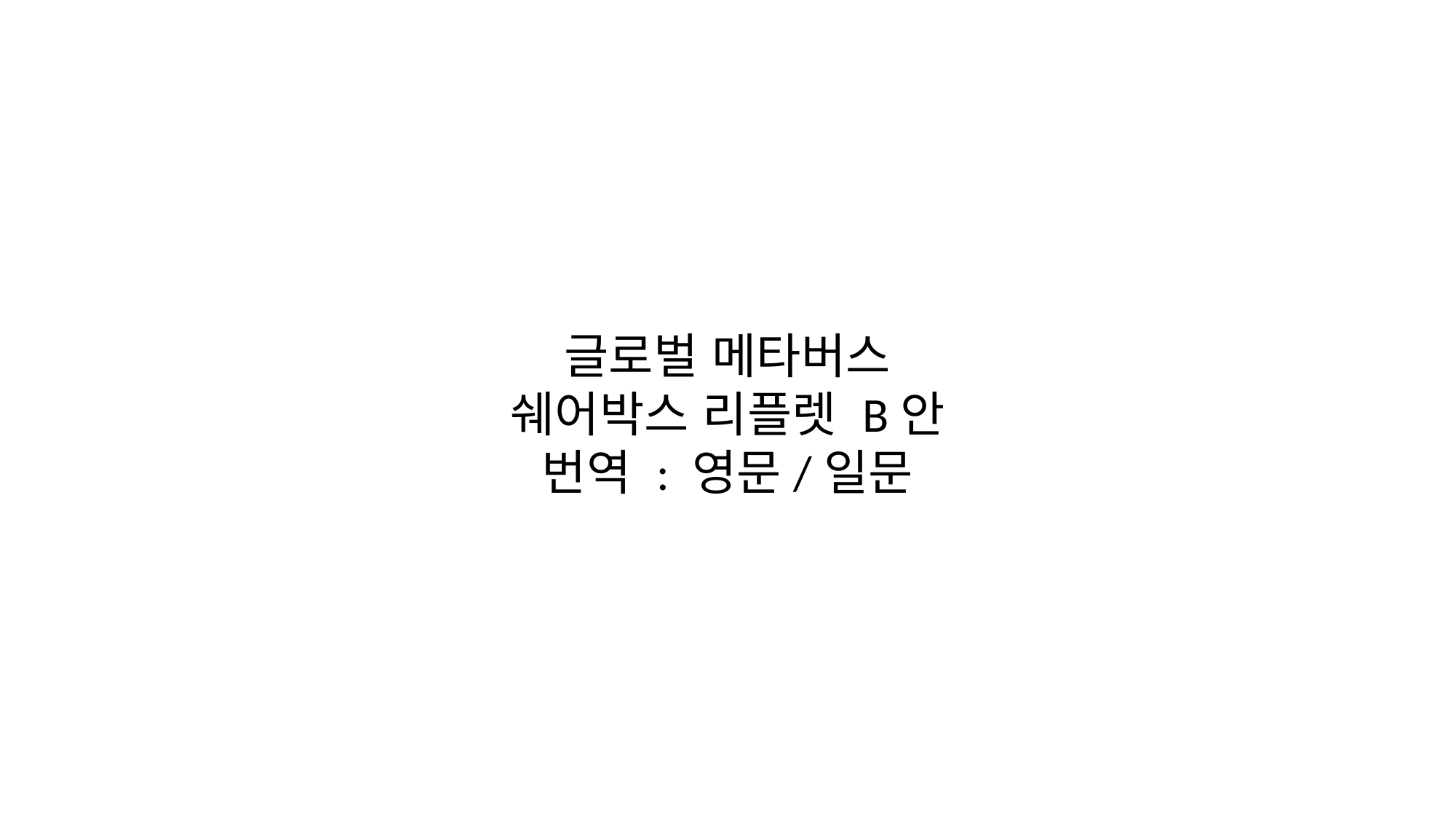

글로벌 메타버스
쉐어박스 리플렛 B안
번역 : 영문/일문